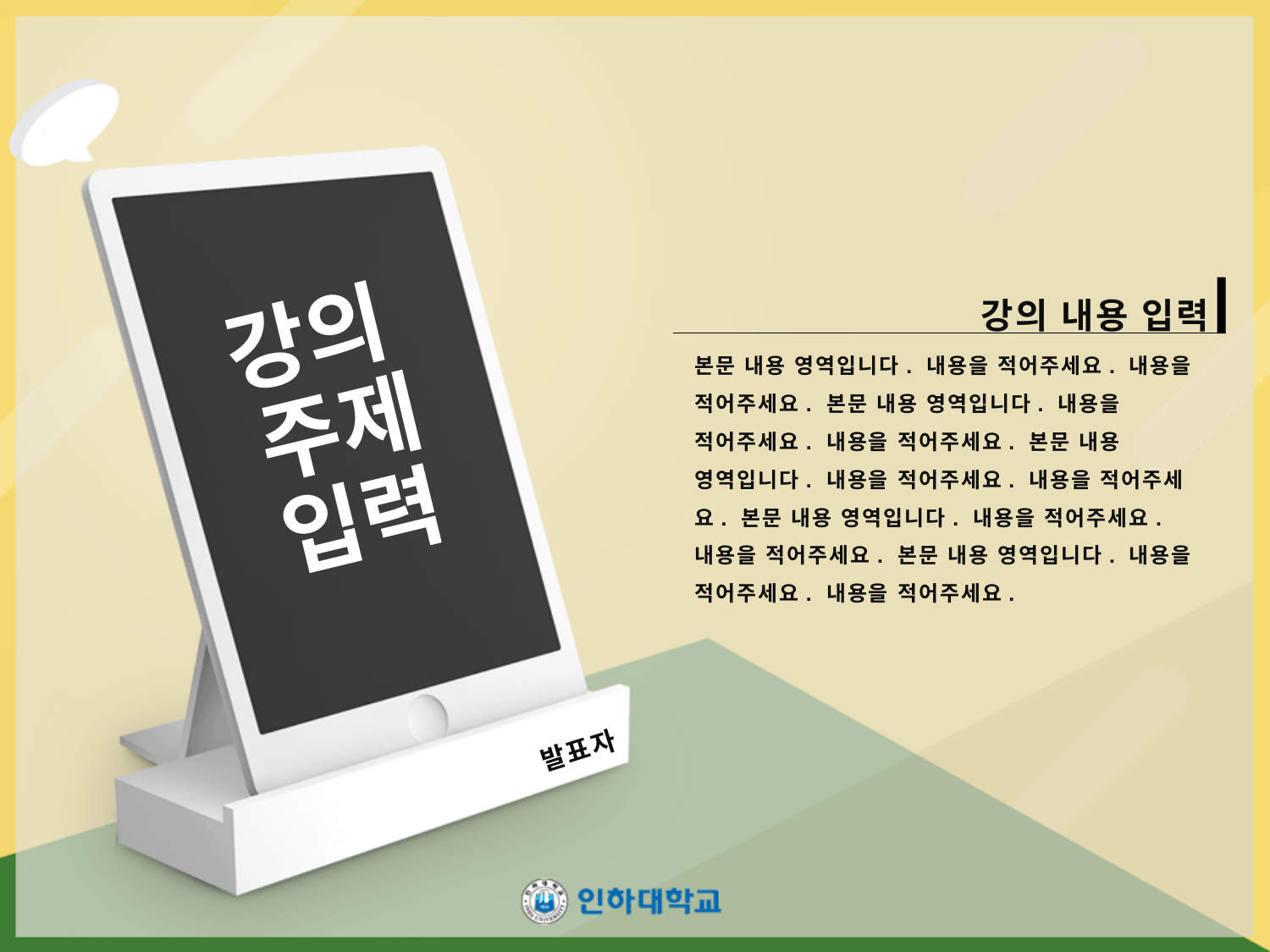

# 강의 주제 입력
강의 내용 입력

본문 내용 영역입니다. 내용을 적어주세요. 내용을 적어주세요. 본문 내용 영역입니다. 내용을 적어주세요. 내용을 적어주세요. 본문 내용 영역입니다. 내용을 적어주세요. 내용을 적어주세요. 본문 내용 영역입니다. 내용을 적어주세요. 내용을 적어주세요. 본문 내용 영역입니다. 내용을 적어주세요. 내용을 적어주세요.
발표자